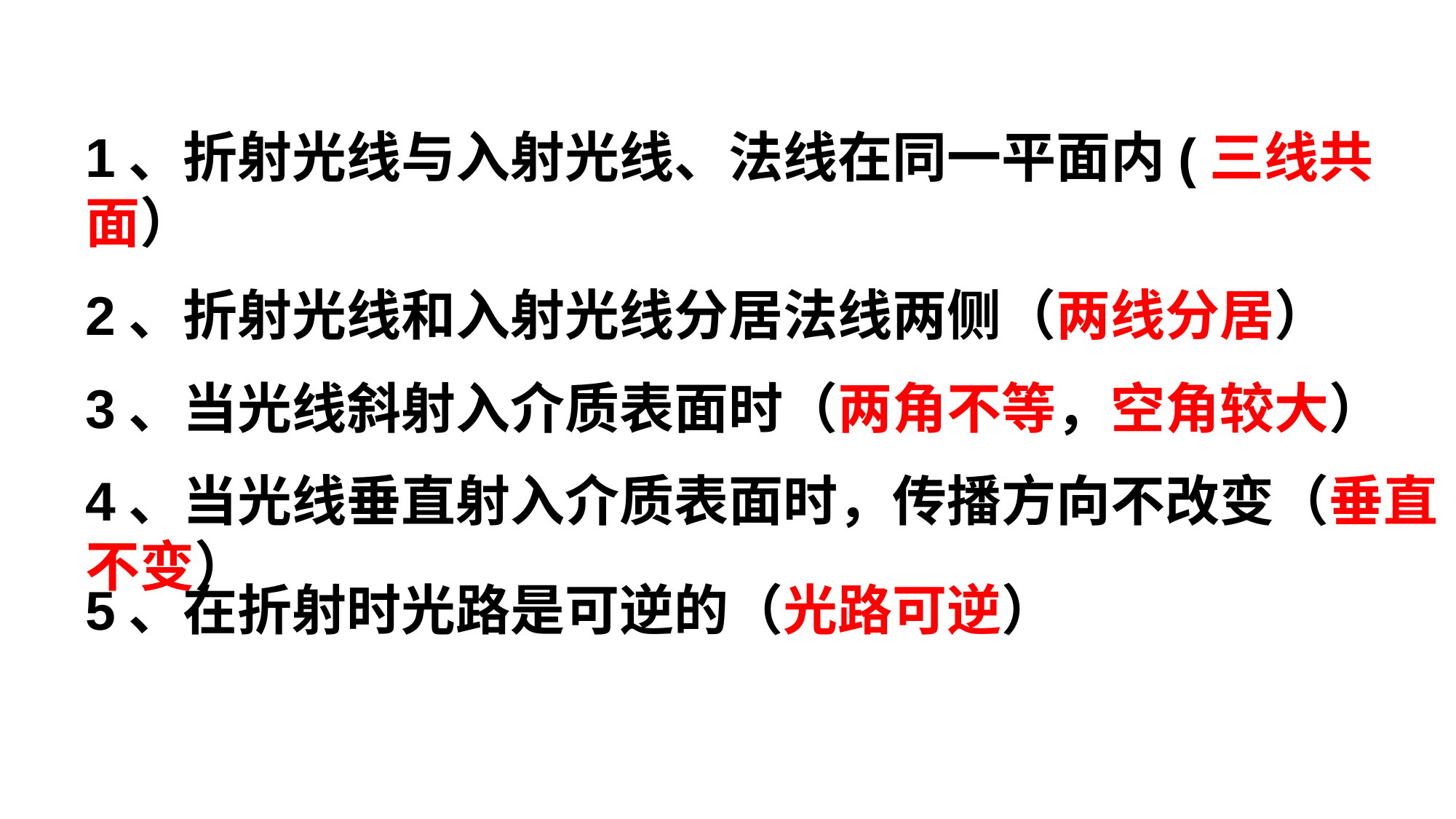

光的折射规律总结
1、折射光线与入射光线、法线在同一平面内(三线共面）
2、折射光线和入射光线分居法线两侧（两线分居）
3、当光线斜射入介质表面时（两角不等，空角较大）
4、当光线垂直射入介质表面时，传播方向不改变（垂直不变）
5、在折射时光路是可逆的（光路可逆）